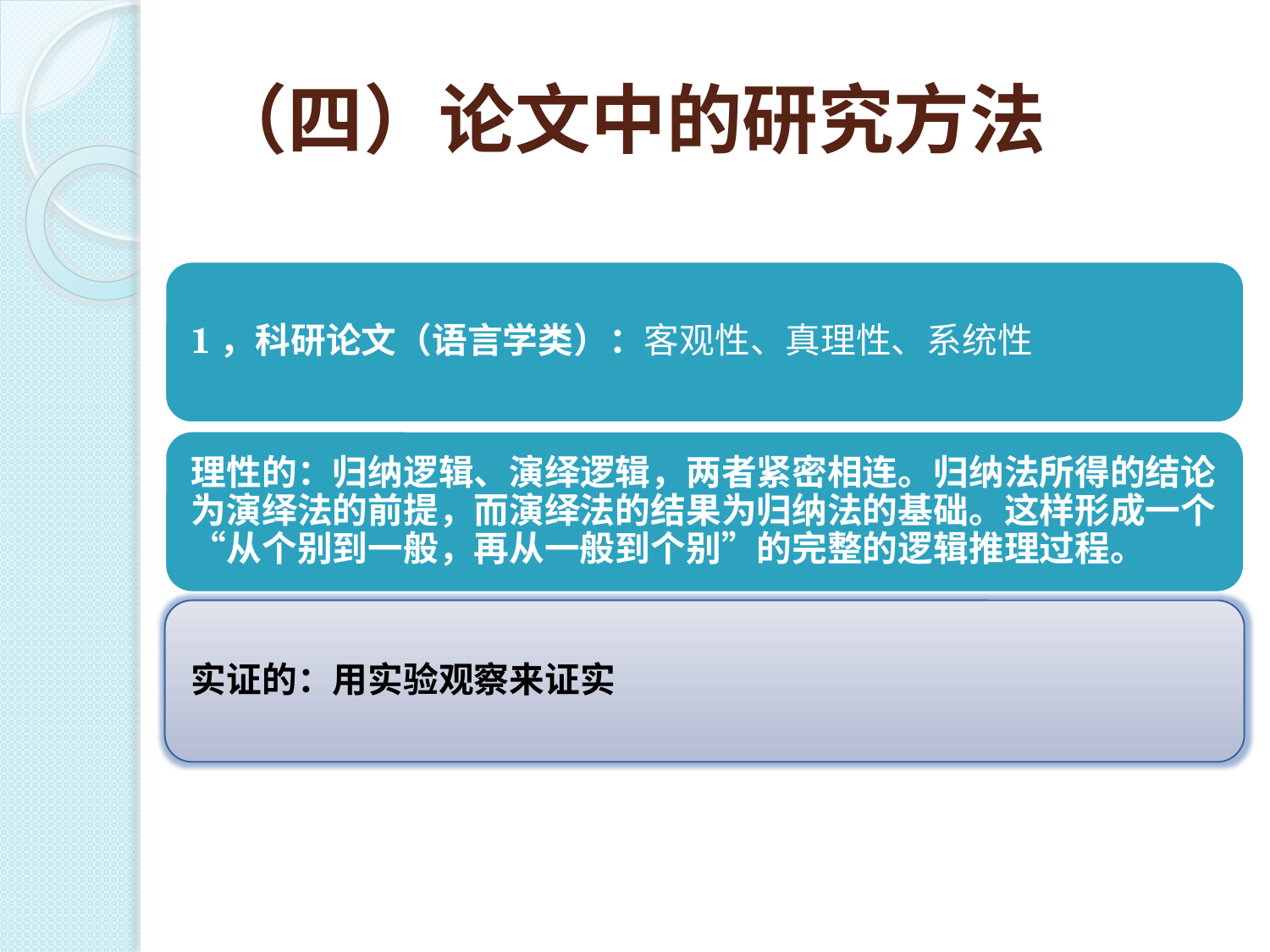

# （四）论文中的研究方法
1，科研论文（语言学类）：客观性、真理性、系统性
理性的：归纳逻辑、演绎逻辑，两者紧密相连。归纳法所得的结论为演绎法的前提，而演绎法的结果为归纳法的基础。这样形成一个“从个别到一般，再从一般到个别”的完整的逻辑推理过程。
实证的：用实验观察来证实